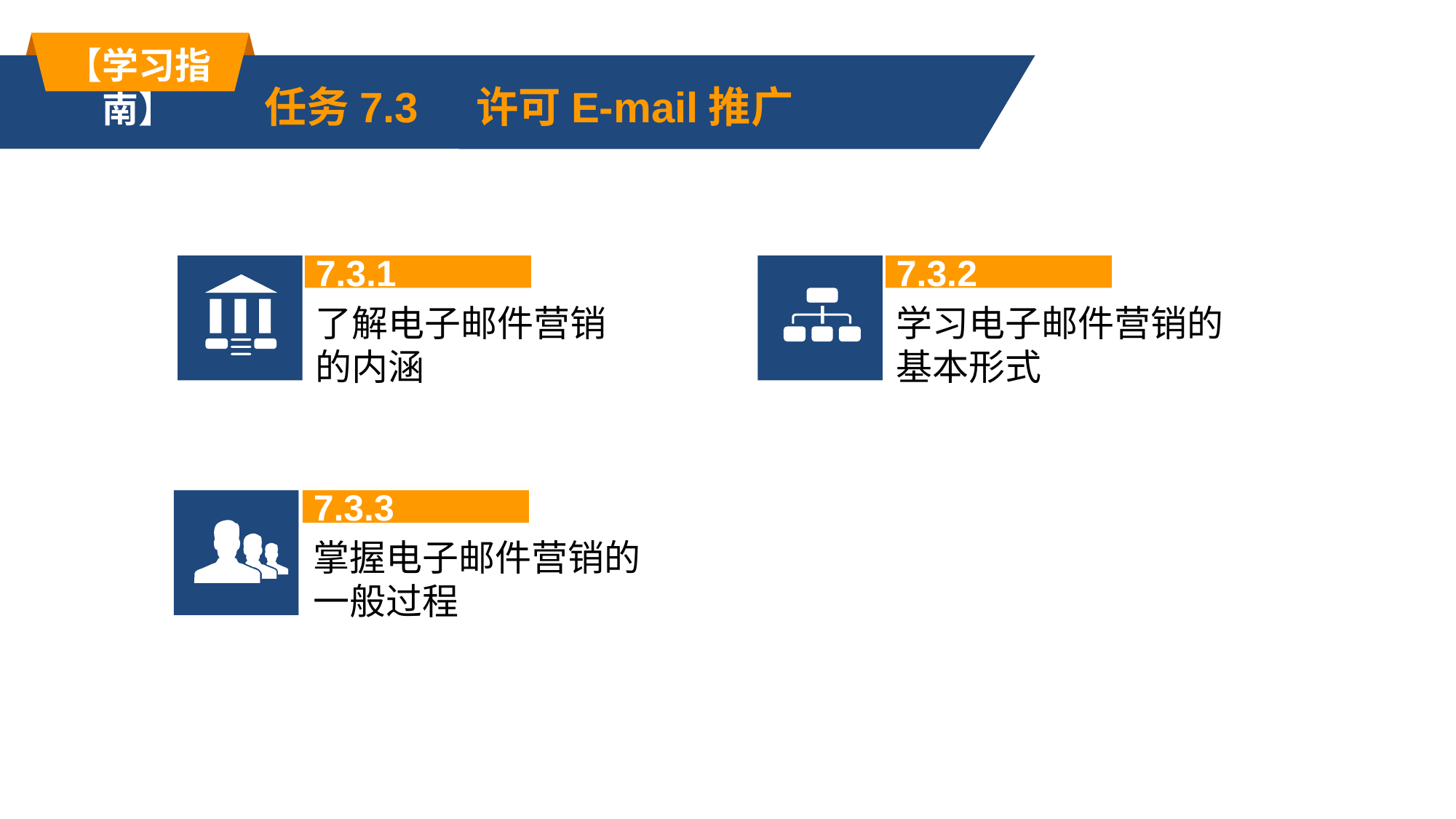

【学习指南】

任务7.3    许可E-mail推广

7.3.1

7.3.2

了解电子邮件营销的内涵
学习电子邮件营销的基本形式
7.3.3

掌握电子邮件营销的一般过程